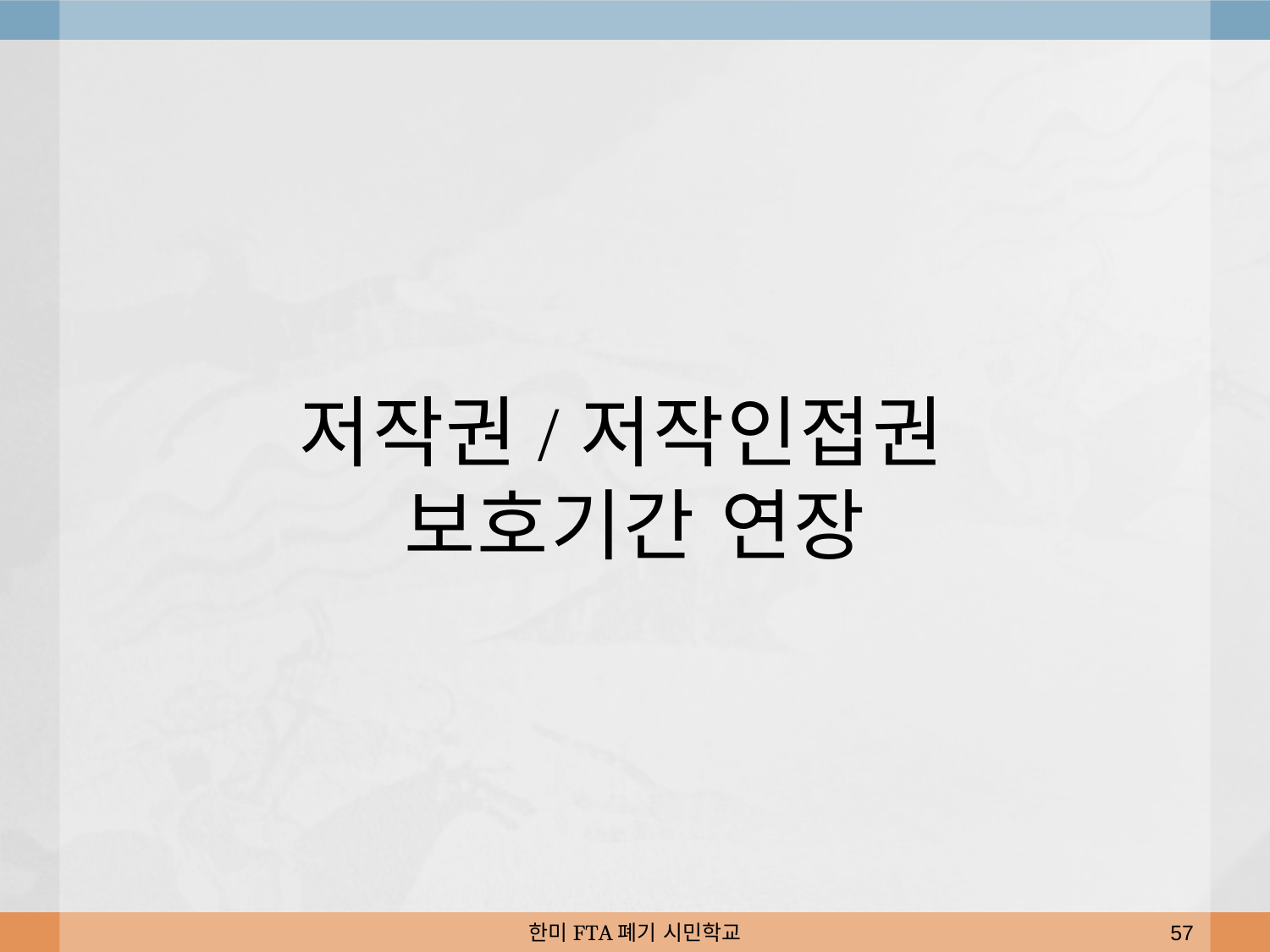

# 저작권/저작인접권 보호기간 연장
한미FTA폐기 시민학교
57